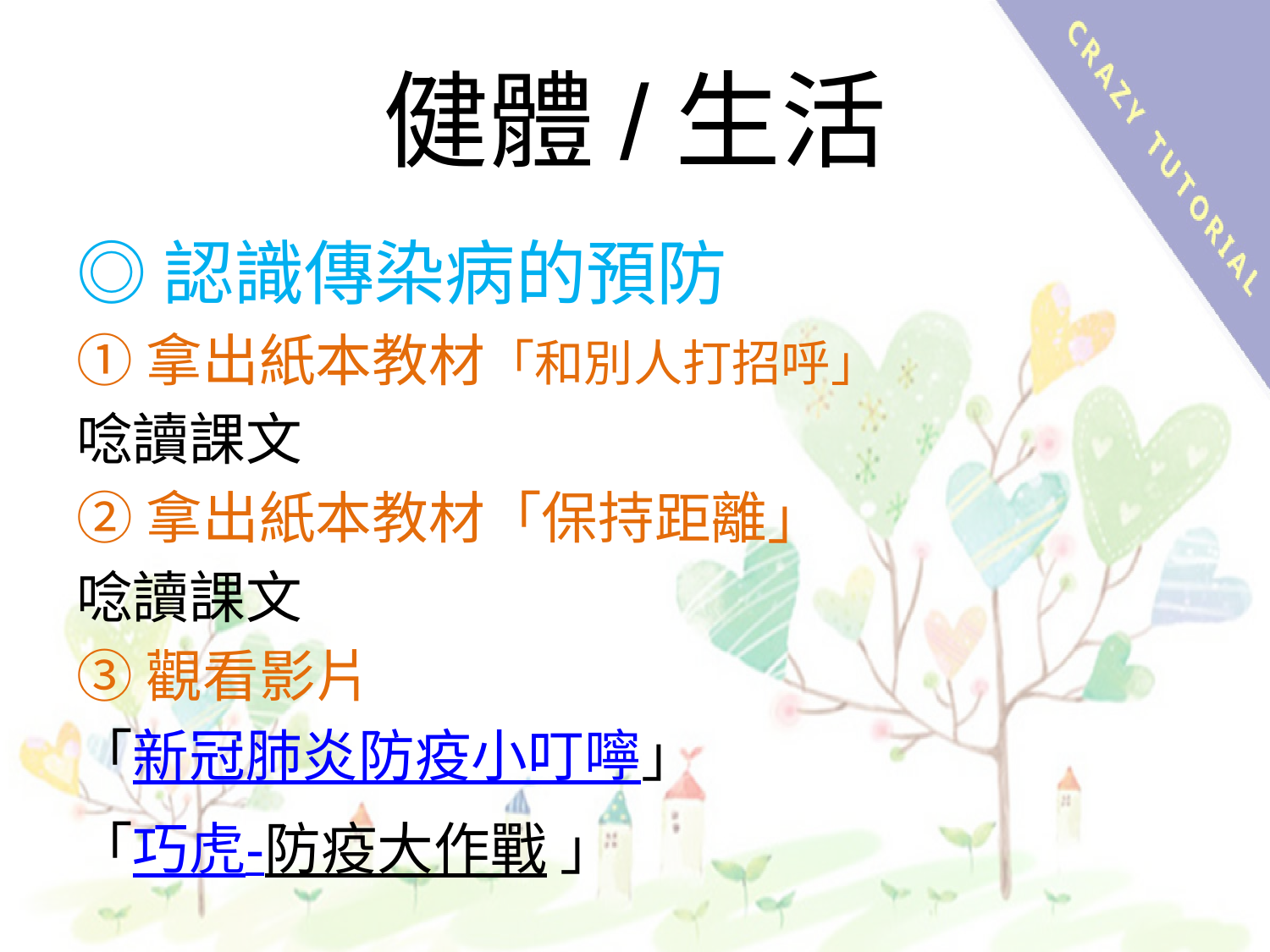

# 健體/生活
◎認識傳染病的預防
①拿出紙本教材「和別人打招呼」
唸讀課文
②拿出紙本教材「保持距離」
唸讀課文
③觀看影片
「新冠肺炎防疫小叮嚀」
「巧虎-防疫大作戰 」